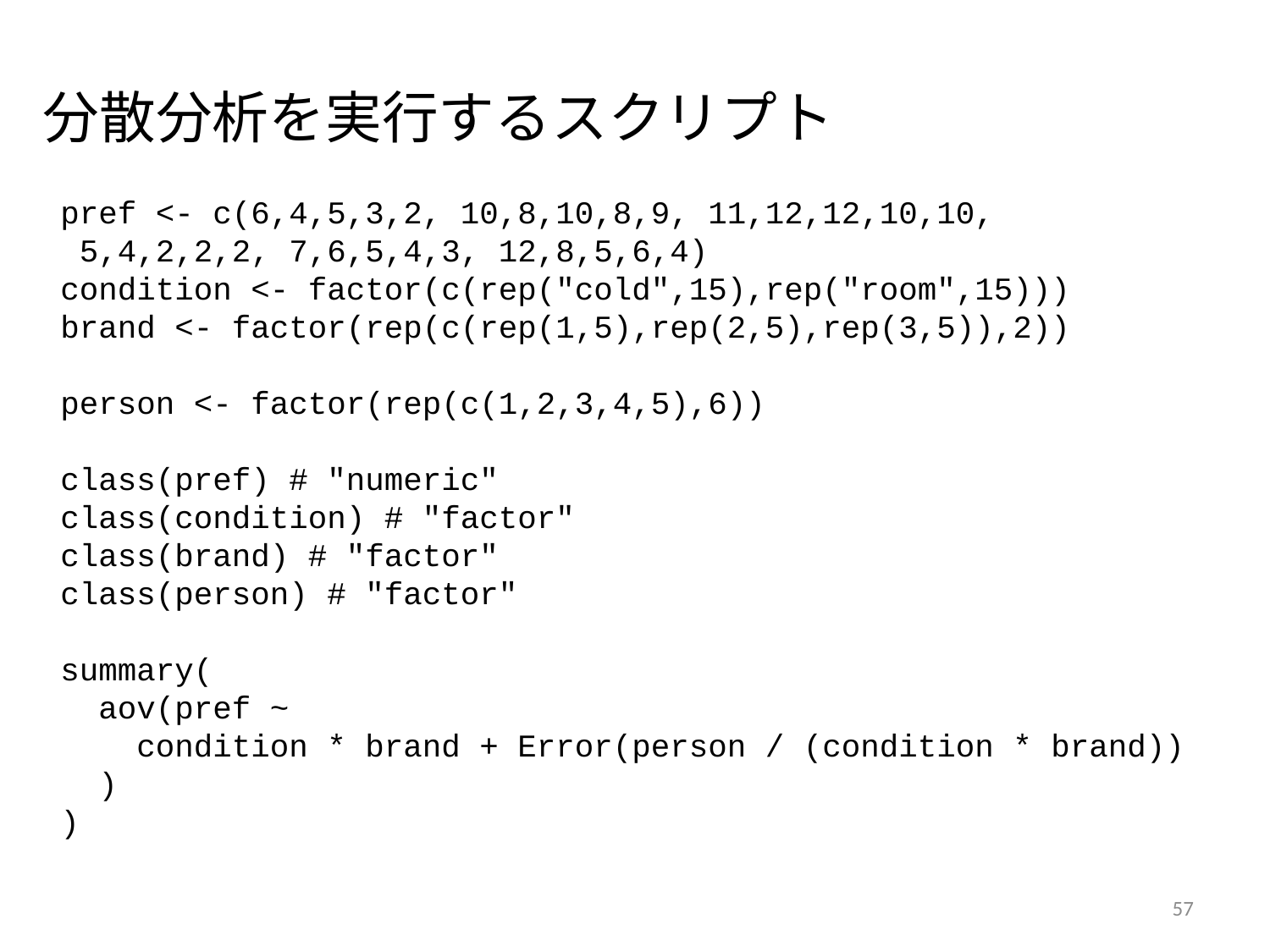

分散分析を実行するスクリプト
pref <- c(6,4,5,3,2, 10,8,10,8,9, 11,12,12,10,10,
 5,4,2,2,2, 7,6,5,4,3, 12,8,5,6,4)
condition <- factor(c(rep("cold",15),rep("room",15)))
brand <- factor(rep(c(rep(1,5),rep(2,5),rep(3,5)),2))

person <- factor(rep(c(1,2,3,4,5),6))

class(pref) # "numeric"
class(condition) # "factor"
class(brand) # "factor"
class(person) # "factor"

summary(
  aov(pref ~
    condition * brand + Error(person / (condition * brand))
  )
)
57